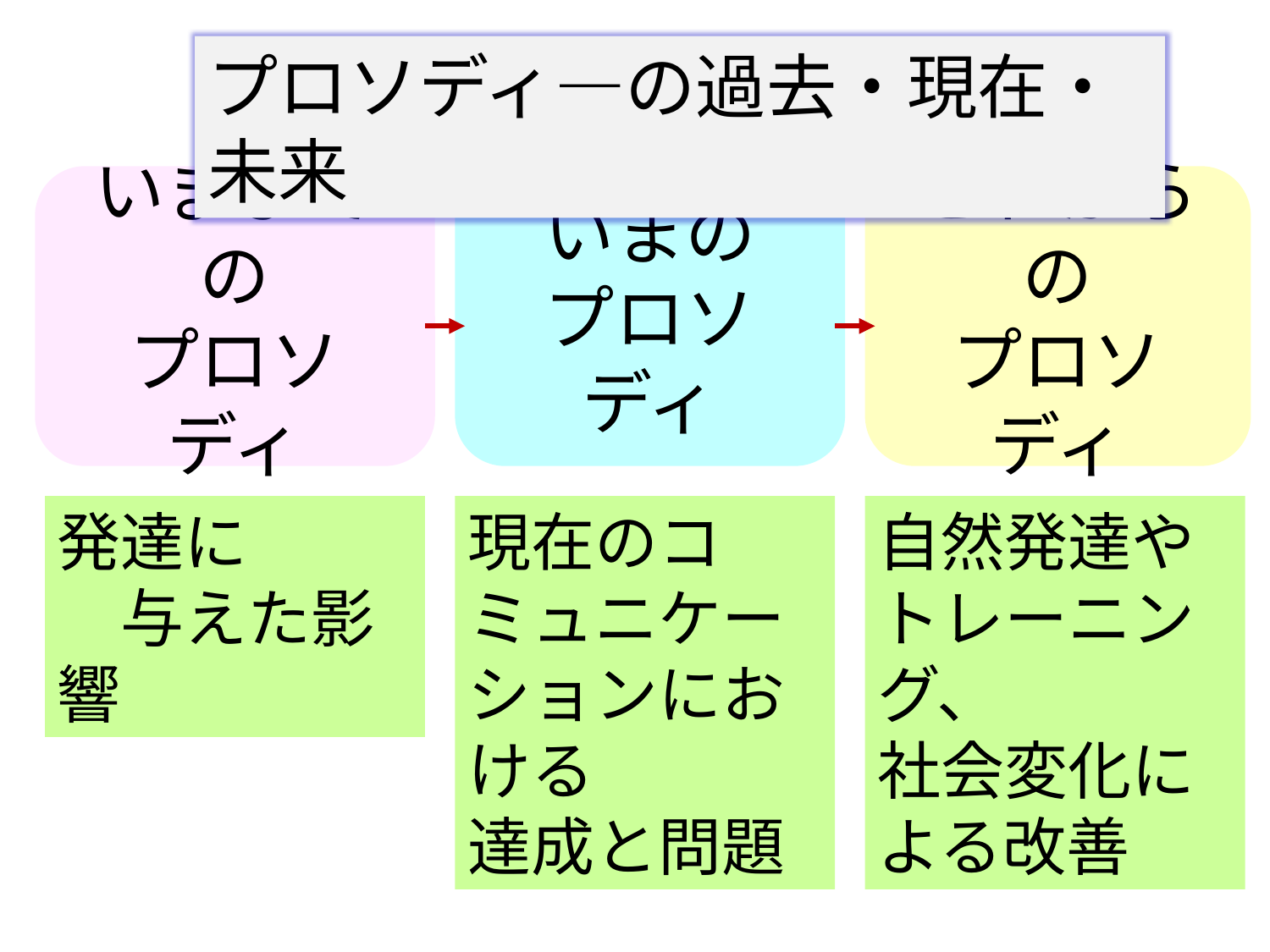

プロソディ―の過去・現在・未来
いままでの
プロソディ
いまの
プロソディ
これからの
プロソディ
発達に
　与えた影響
現在のコミュニケーションにおける
達成と問題
自然発達やトレーニング、
社会変化による改善